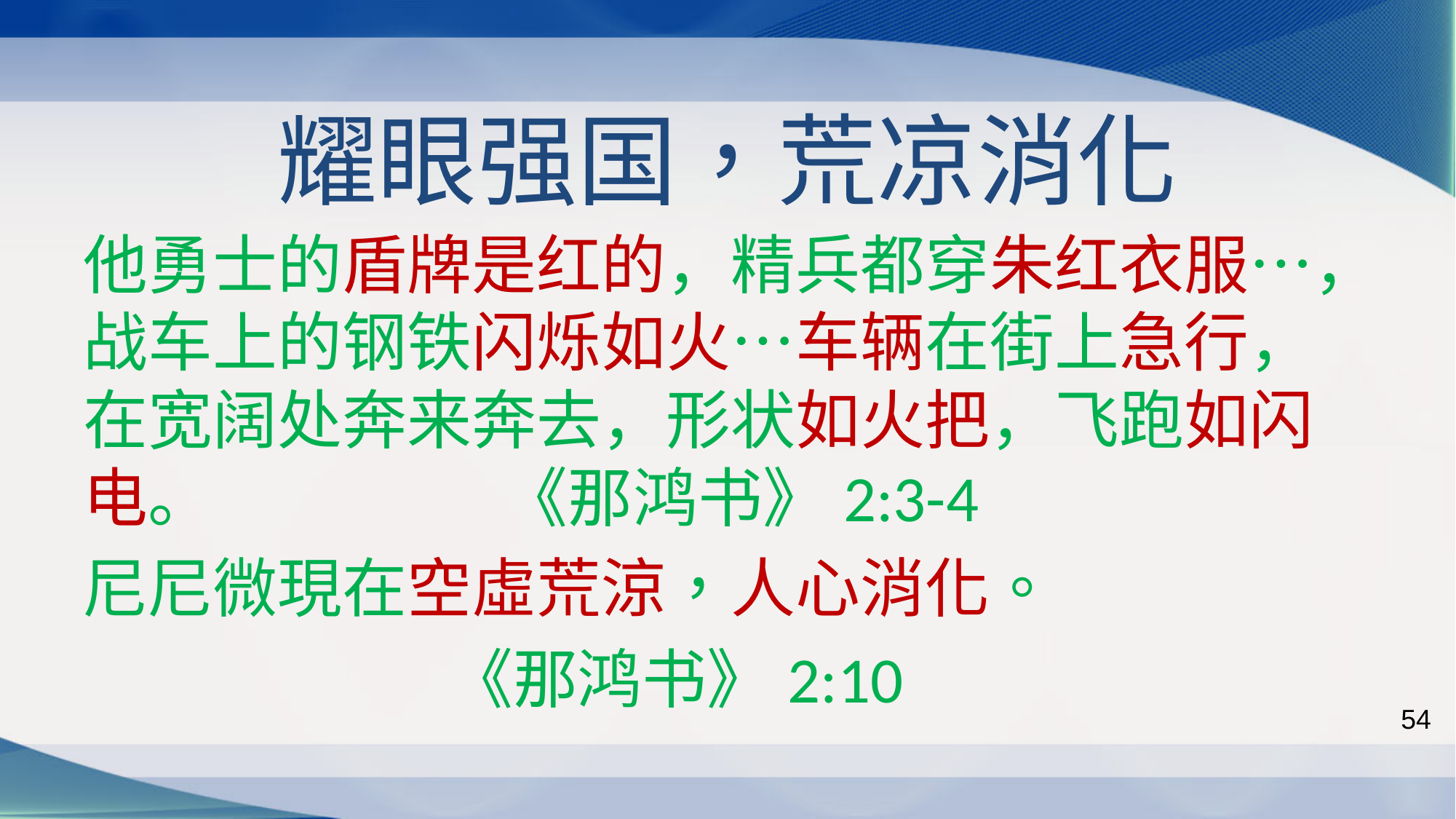

# 耀眼强国，荒凉消化
他勇士的盾牌是红的，精兵都穿朱红衣服…，战车上的钢铁闪烁如火…车辆在街上急行，在宽阔处奔来奔去，形状如火把，飞跑如闪电。                    《那鸿书》2:3-4
尼尼微現在空虛荒涼，人心消化。
                        《那鸿书》2:10

54